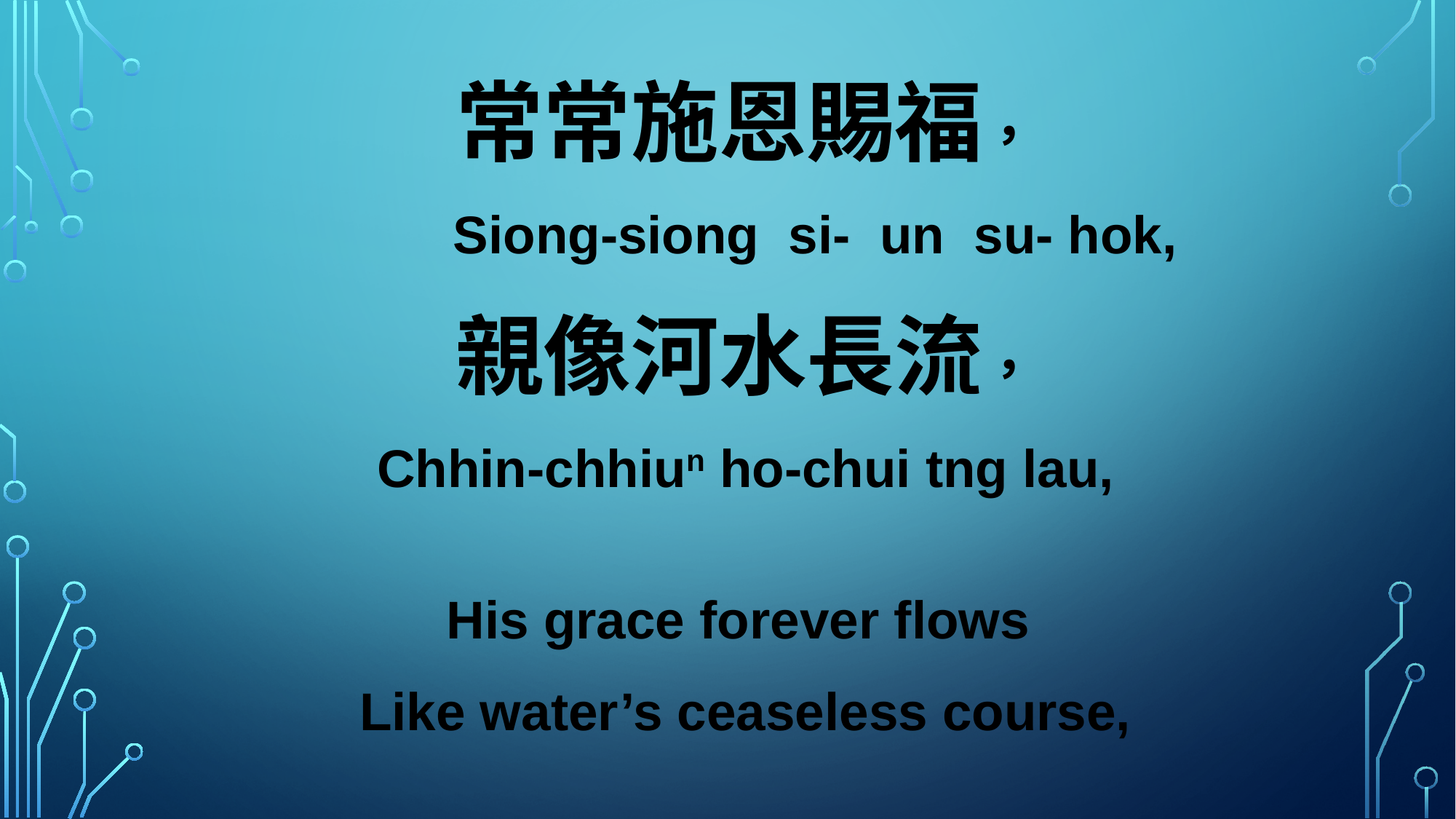

常常施恩賜福，
                      Siong-siong  si-  un  su- hok,
親像河水長流，
Chhin-chhiun ho-chui tng lau,

His grace forever flows
Like water’s ceaseless course,